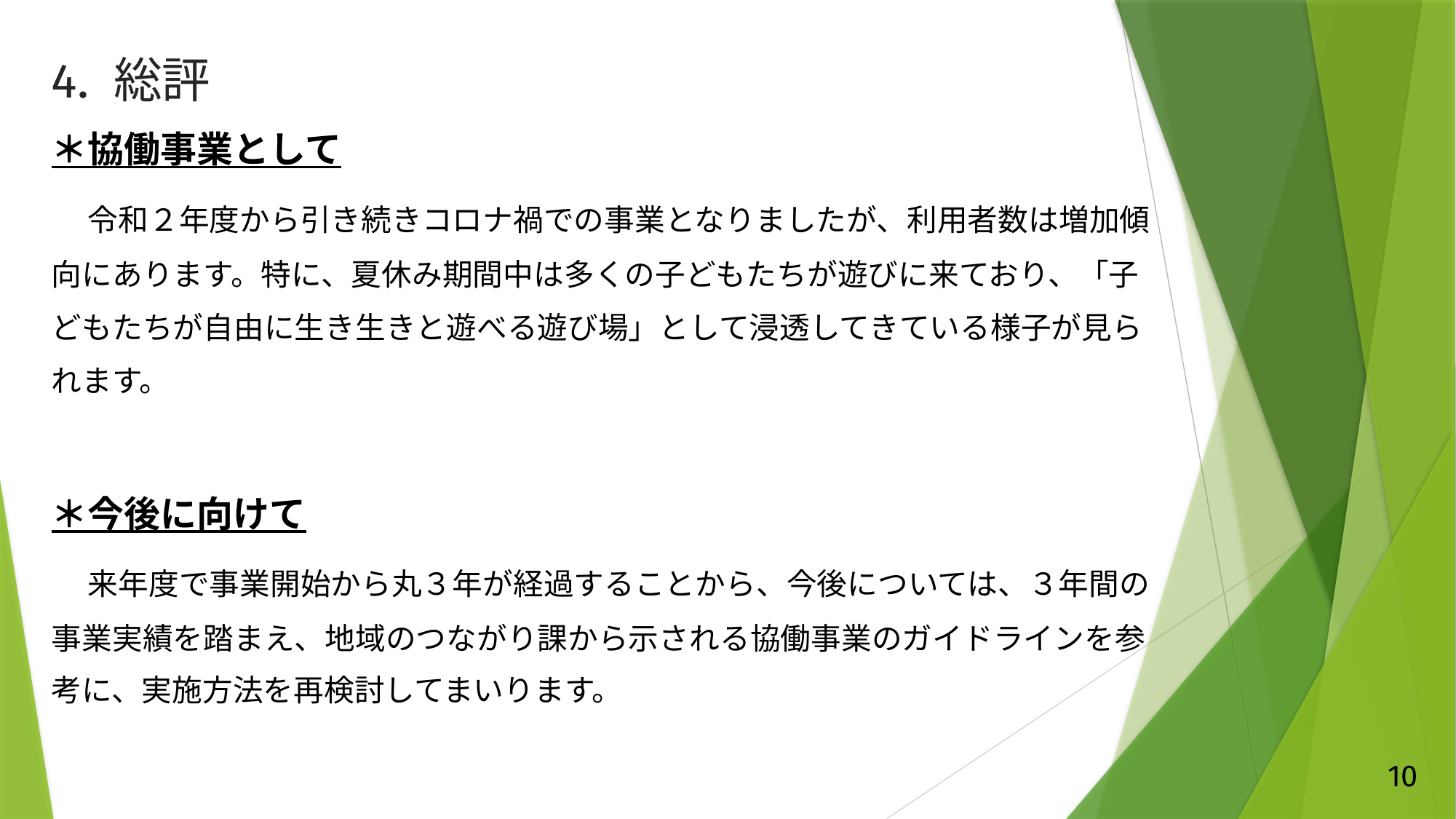

4. 総評
＊協働事業として
　令和２年度から引き続きコロナ禍での事業となりましたが、利用者数は増加傾向にあります。特に、夏休み期間中は多くの子どもたちが遊びに来ており、「子どもたちが自由に生き生きと遊べる遊び場」として浸透してきている様子が見られます。

＊今後に向けて
　来年度で事業開始から丸３年が経過することから、今後については、３年間の事業実績を踏まえ、地域のつながり課から示される協働事業のガイドラインを参考に、実施方法を再検討してまいります。
10